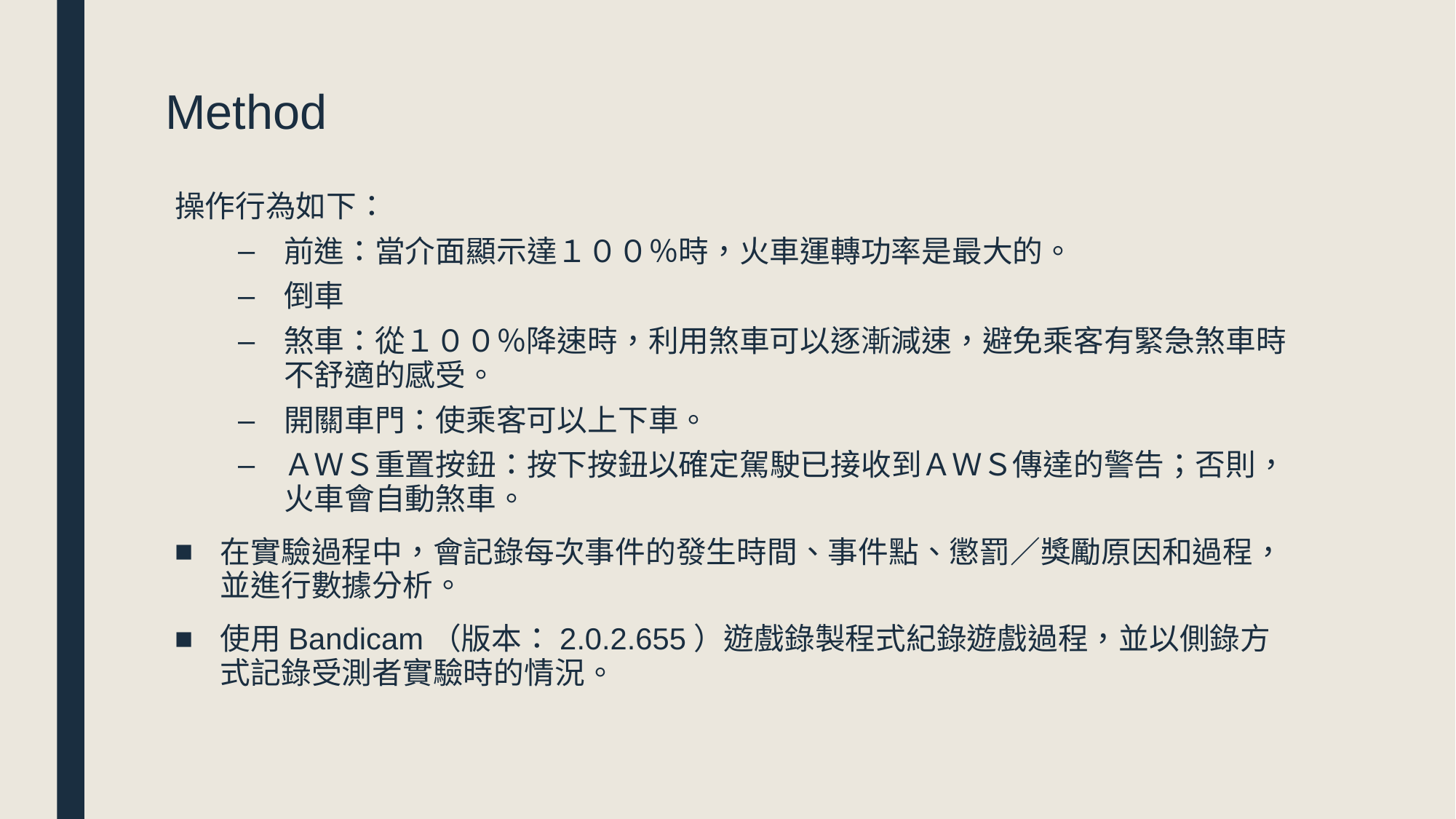

# Method
操作行為如下：
前進：當介面顯示達１００％時，火車運轉功率是最大的。
倒車
煞車：從１００％降速時，利用煞車可以逐漸減速，避免乘客有緊急煞車時不舒適的感受。
開關車門：使乘客可以上下車。
ＡＷＳ重置按鈕：按下按鈕以確定駕駛已接收到ＡＷＳ傳達的警告；否則，火車會自動煞車。
在實驗過程中，會記錄每次事件的發生時間、事件點、懲罰／獎勵原因和過程，並進行數據分析。
使用Bandicam（版本：2.0.2.655）遊戲錄製程式紀錄遊戲過程，並以側錄方式記錄受測者實驗時的情況。